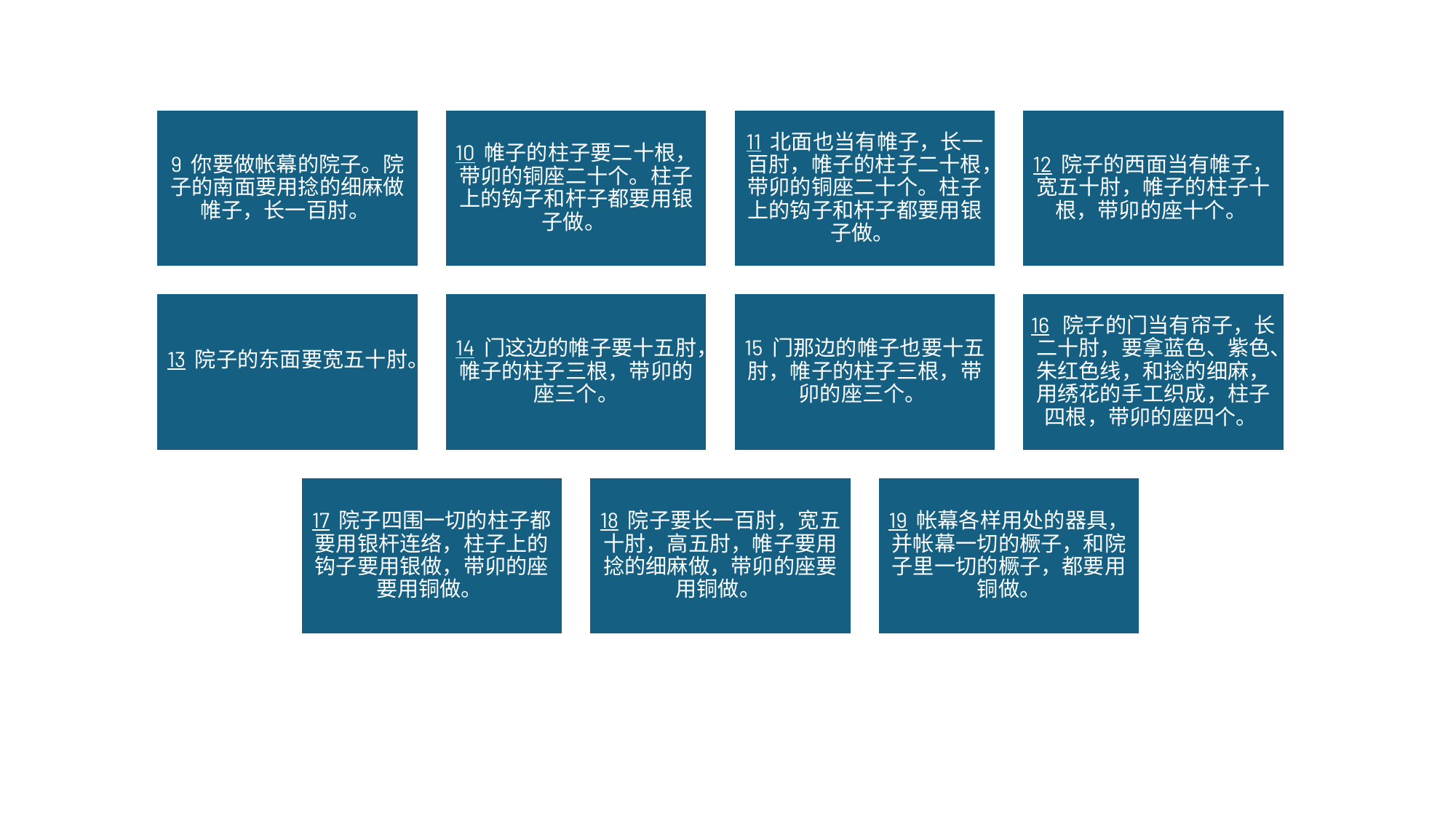

9 你要做帐幕的院子。院子的南面要用捻的细麻做帷子，长一百肘。
10 帷子的柱子要二十根，带卯的铜座二十个。柱子上的钩子和杆子都要用银子做。
11 北面也当有帷子，长一百肘，帷子的柱子二十根，带卯的铜座二十个。柱子上的钩子和杆子都要用银子做。
12 院子的西面当有帷子，宽五十肘，帷子的柱子十根，带卯的座十个。
13 院子的东面要宽五十肘。
14 门这边的帷子要十五肘，帷子的柱子三根，带卯的座三个。
15 门那边的帷子也要十五肘，帷子的柱子三根，带卯的座三个。
16  院子的门当有帘子，长二十肘，要拿蓝色、紫色、朱红色线，和捻的细麻，用绣花的手工织成，柱子四根，带卯的座四个。
17 院子四围一切的柱子都要用银杆连络，柱子上的钩子要用银做，带卯的座要用铜做。
18 院子要长一百肘，宽五十肘，高五肘，帷子要用捻的细麻做，带卯的座要用铜做。
19 帐幕各样用处的器具，并帐幕一切的橛子，和院子里一切的橛子，都要用铜做。